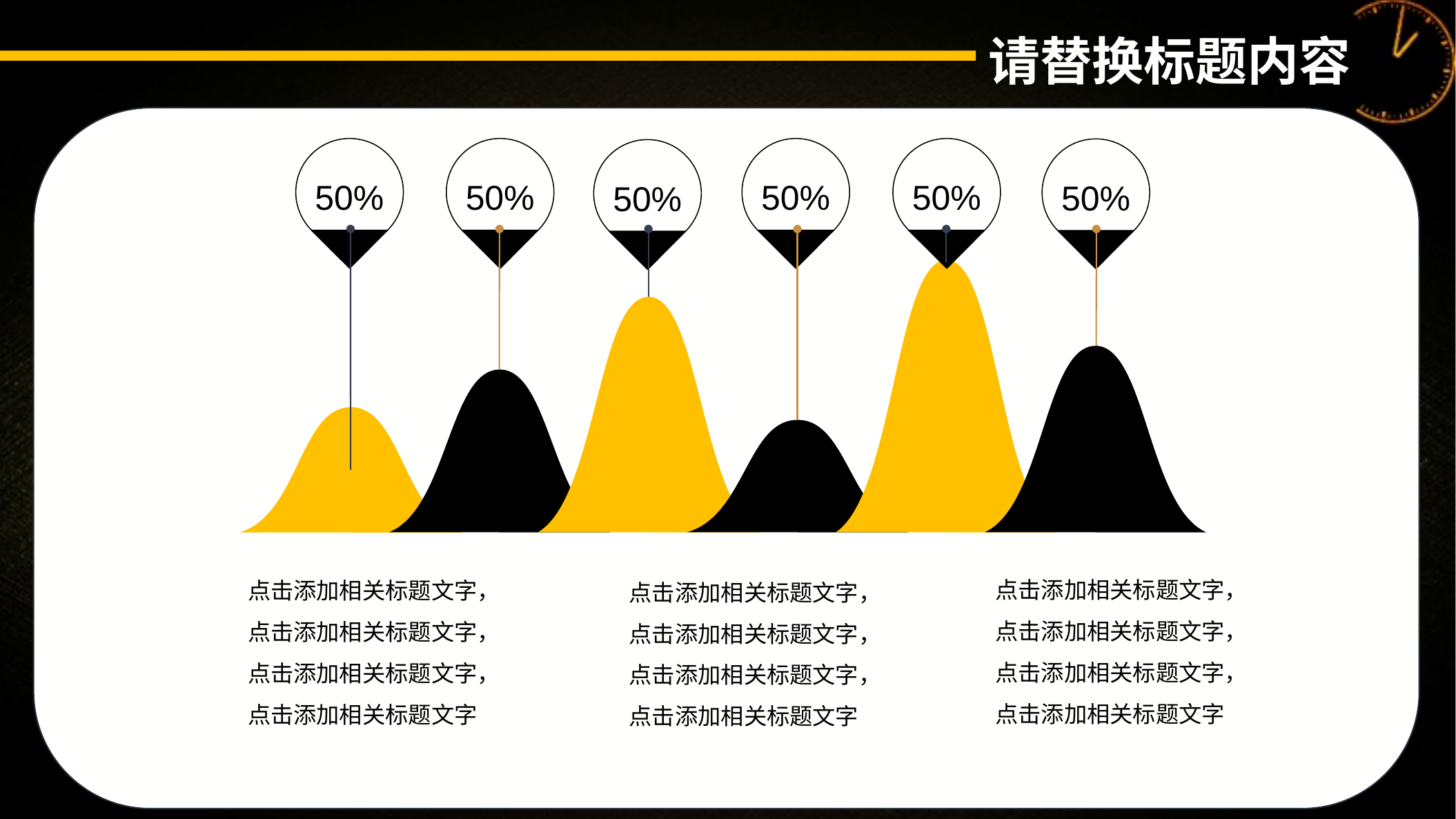

50%
50%
50%
50%
50%
50%

点击添加相关标题文字，点击添加相关标题文字，点击添加相关标题文字，点击添加相关标题文字
点击添加相关标题文字，点击添加相关标题文字，点击添加相关标题文字，点击添加相关标题文字
点击添加相关标题文字，点击添加相关标题文字，点击添加相关标题文字，点击添加相关标题文字